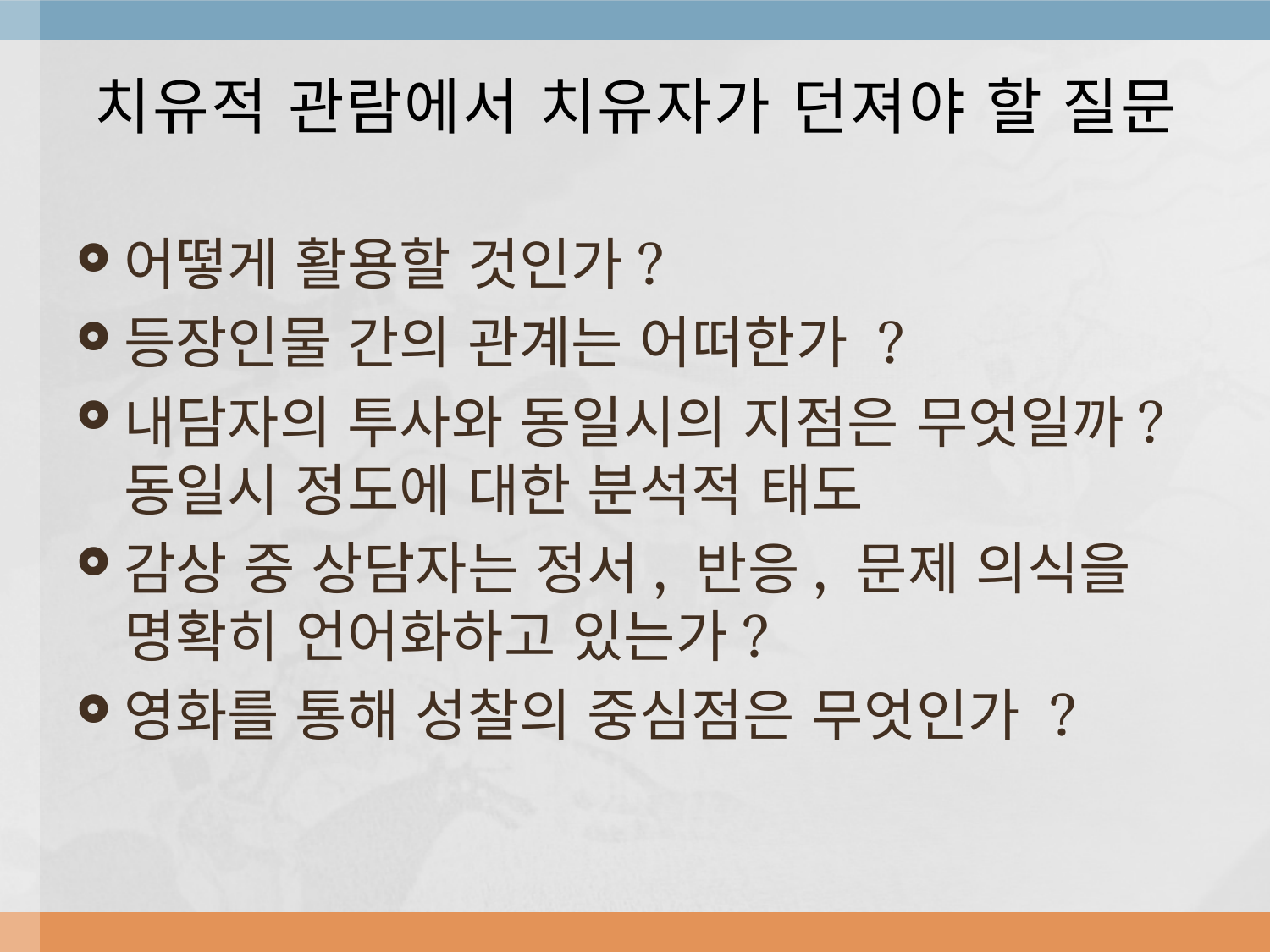

# 치유적 관람에서 치유자가 던져야 할 질문
어떻게 활용할 것인가?
등장인물 간의 관계는 어떠한가 ?
내담자의 투사와 동일시의 지점은 무엇일까? 동일시 정도에 대한 분석적 태도
감상 중 상담자는 정서, 반응, 문제 의식을 명확히 언어화하고 있는가?
영화를 통해 성찰의 중심점은 무엇인가 ?